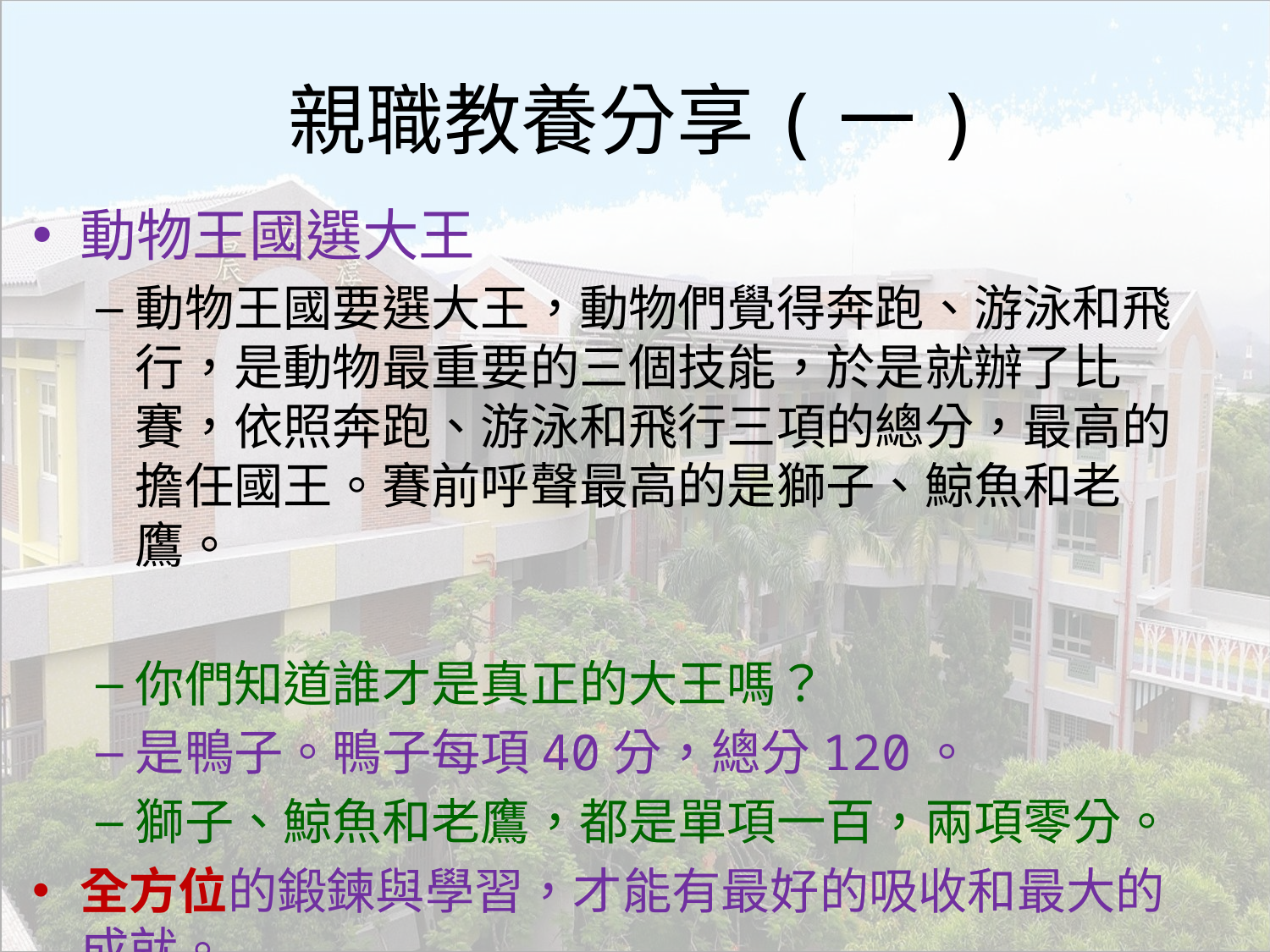

# 親職教養分享(一)
動物王國選大王
動物王國要選大王，動物們覺得奔跑、游泳和飛行，是動物最重要的三個技能，於是就辦了比賽，依照奔跑、游泳和飛行三項的總分，最高的擔任國王。賽前呼聲最高的是獅子、鯨魚和老鷹。

你們知道誰才是真正的大王嗎？
是鴨子。鴨子每項40分，總分120。
獅子、鯨魚和老鷹，都是單項一百，兩項零分。
全方位的鍛鍊與學習，才能有最好的吸收和最大的成就。